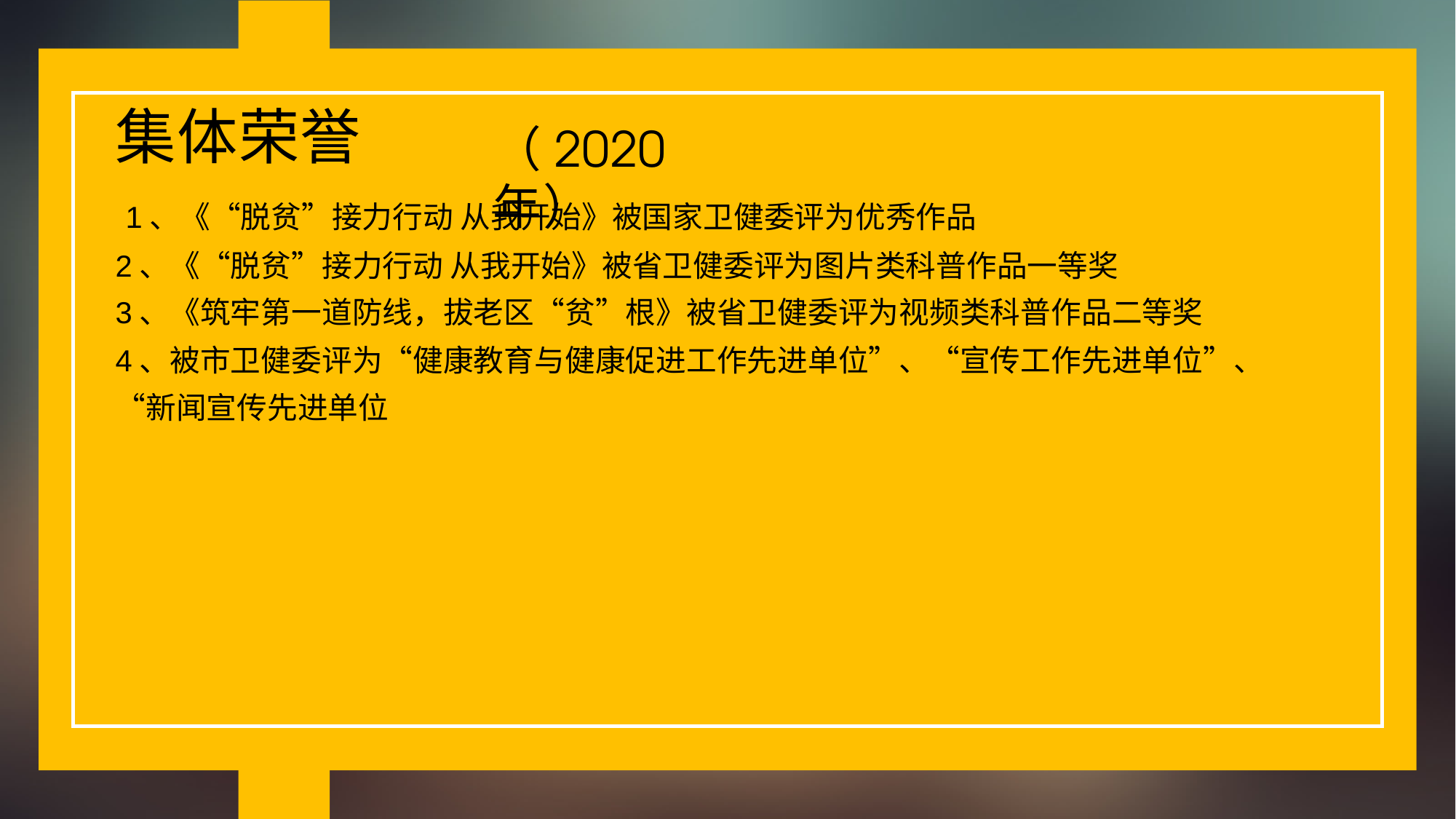

集体荣誉
（2020年）
 1、《“脱贫”接力行动 从我开始》被国家卫健委评为优秀作品
2、《“脱贫”接力行动 从我开始》被省卫健委评为图片类科普作品一等奖
3、《筑牢第一道防线，拔老区“贫”根》被省卫健委评为视频类科普作品二等奖
4、被市卫健委评为“健康教育与健康促进工作先进单位”、“宣传工作先进单位”、“新闻宣传先进单位